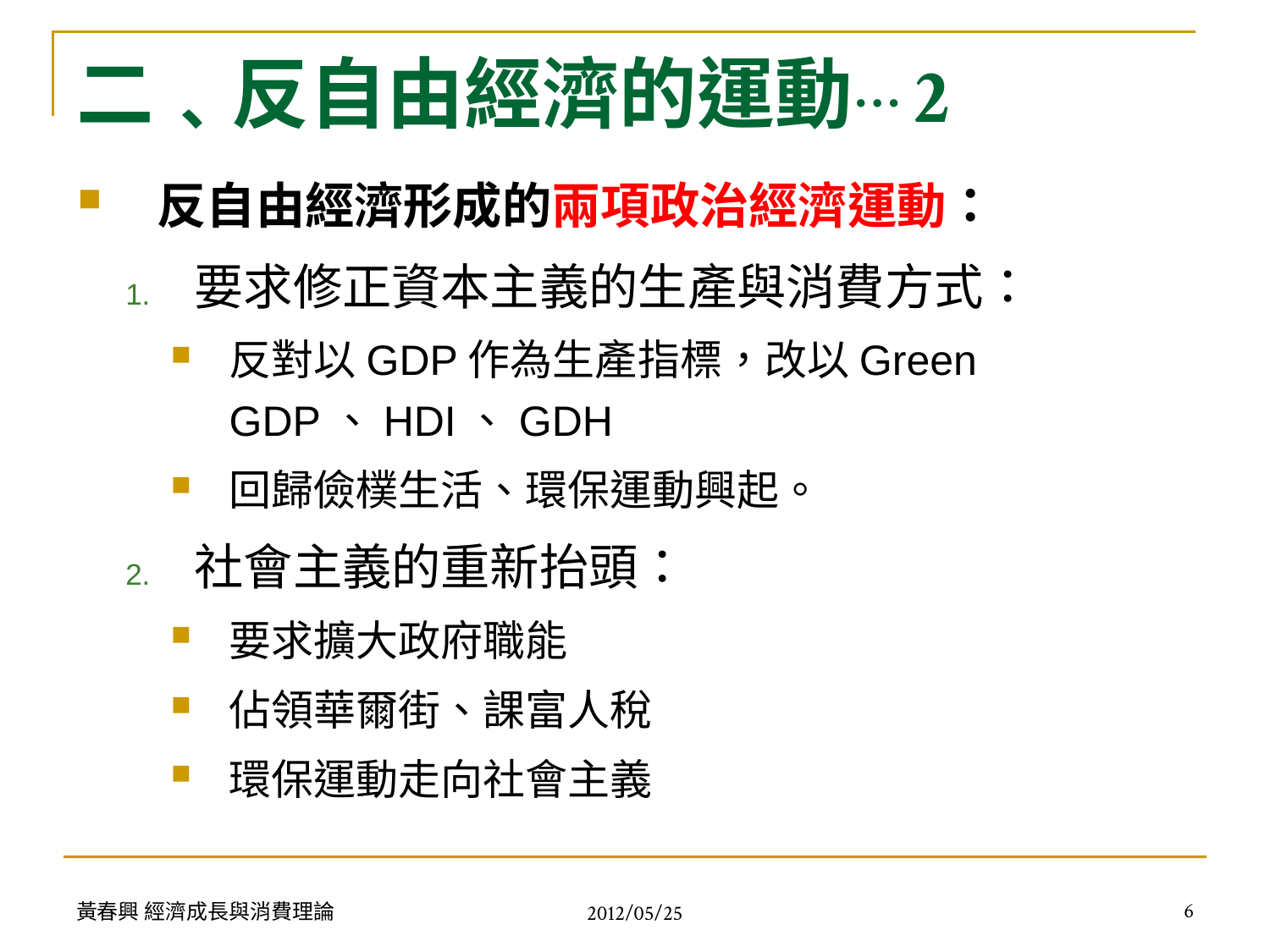

# 二﹑反自由經濟的運動…2
反自由經濟形成的兩項政治經濟運動：
要求修正資本主義的生產與消費方式：
反對以GDP作為生產指標，改以Green GDP、HDI、GDH
回歸儉樸生活、環保運動興起。
社會主義的重新抬頭：
要求擴大政府職能
佔領華爾街、課富人稅
環保運動走向社會主義
黃春興 經濟成長與消費理論
6
2012/05/25